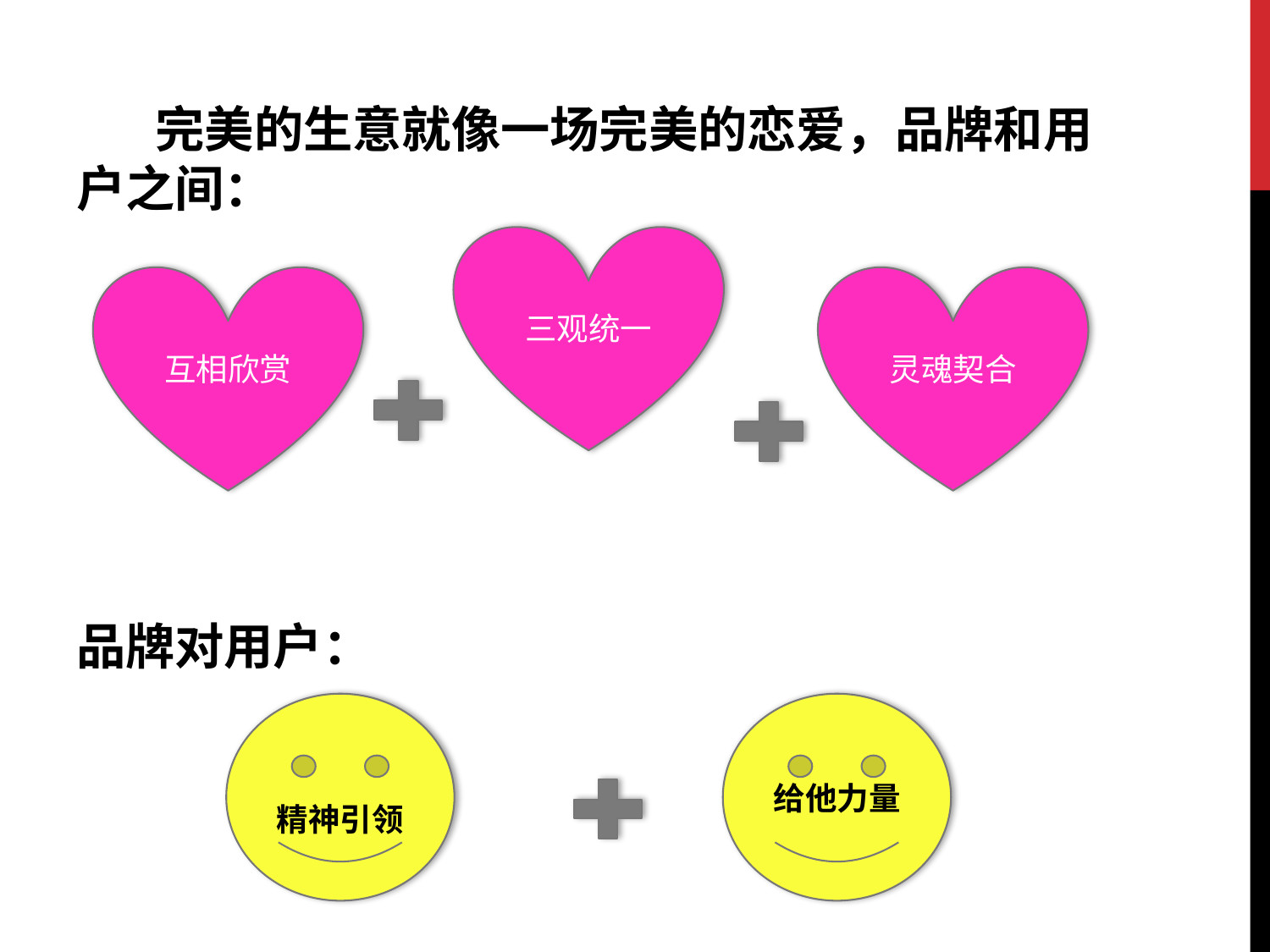

完美的生意就像一场完美的恋爱，品牌和用户之间：

品牌对用户：

三观统一
互相欣赏
灵魂契合

            精神引领
给他力量